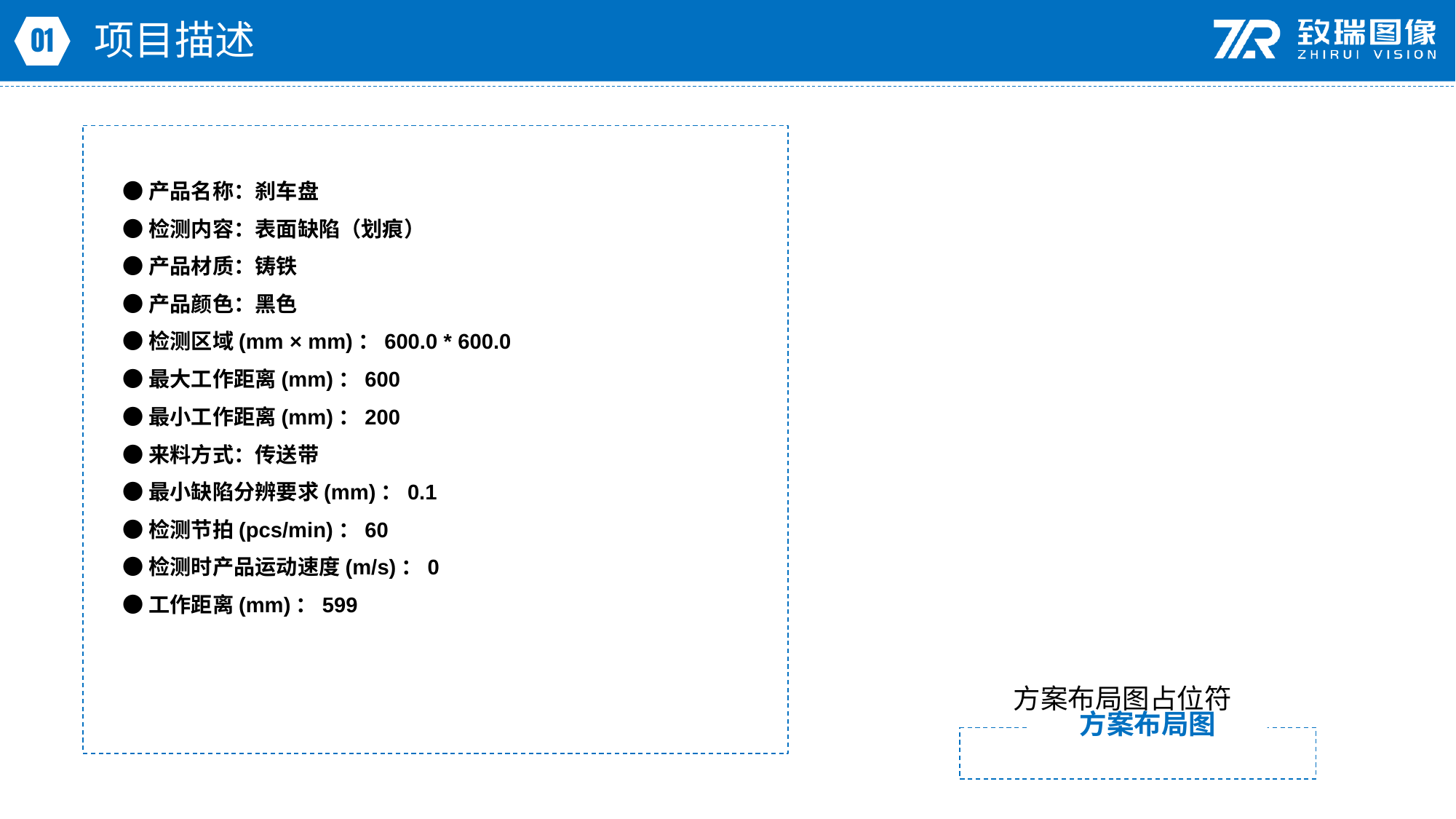

项目描述
01

●产品名称：刹车盘
●检测内容：表面缺陷（划痕）
●产品材质：铸铁
●产品颜色：黑色
●检测区域(mm × mm)：600.0 * 600.0
●最大工作距离(mm)：600
●最小工作距离(mm)：200
●来料方式：传送带
●最小缺陷分辨要求(mm)：0.1
●检测节拍(pcs/min)：60
●检测时产品运动速度(m/s)：0
●工作距离(mm)：599
方案布局图占位符
方案布局图